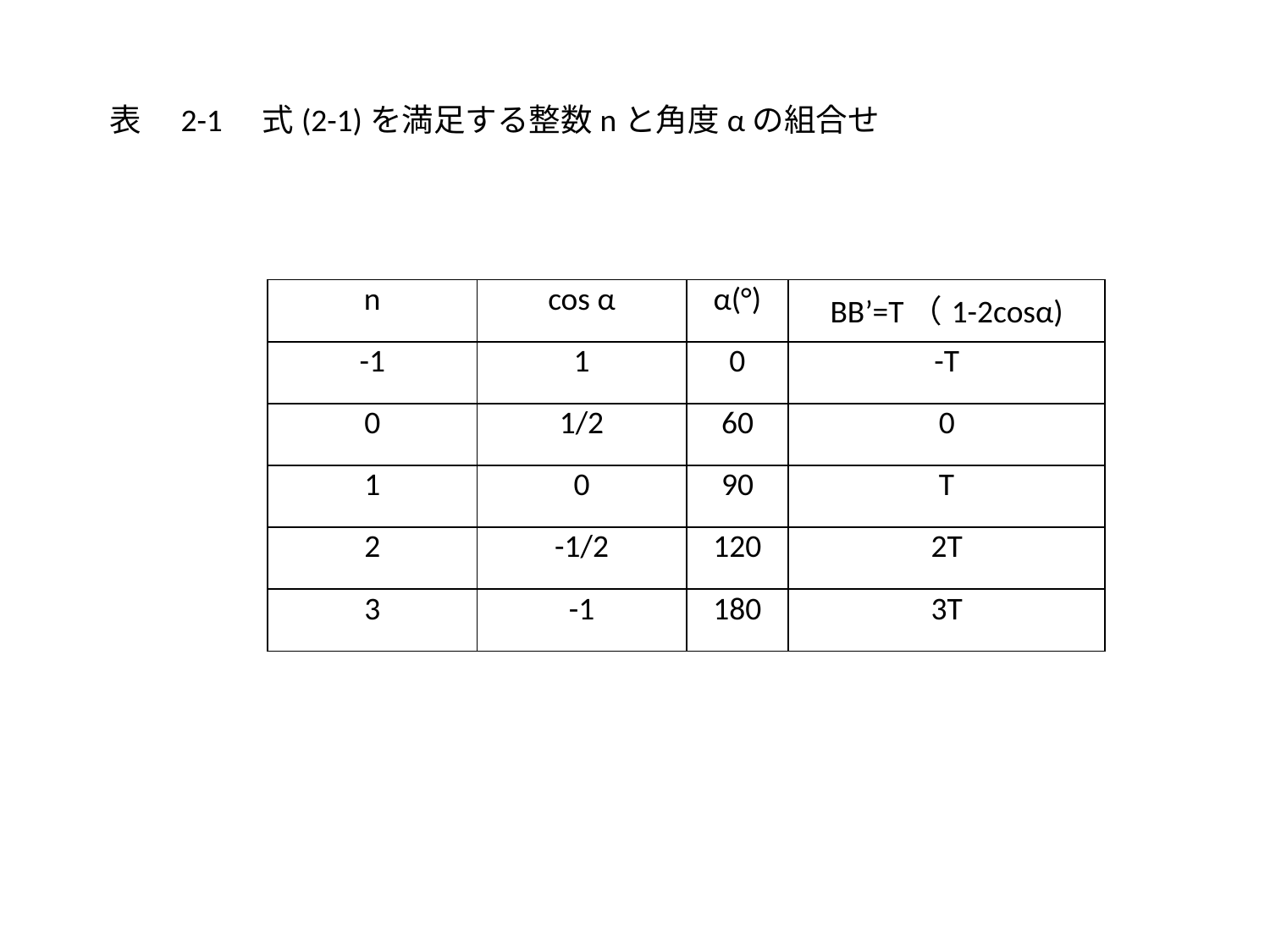

表　2-1　式(2-1)を満足する整数nと角度αの組合せ
| n | cos α | α(°) | BB’=T（1-2cosα) |
| --- | --- | --- | --- |
| -1 | 1 | 0 | -T |
| 0 | 1/2 | 60 | 0 |
| 1 | 0 | 90 | T |
| 2 | -1/2 | 120 | 2T |
| 3 | -1 | 180 | 3T |